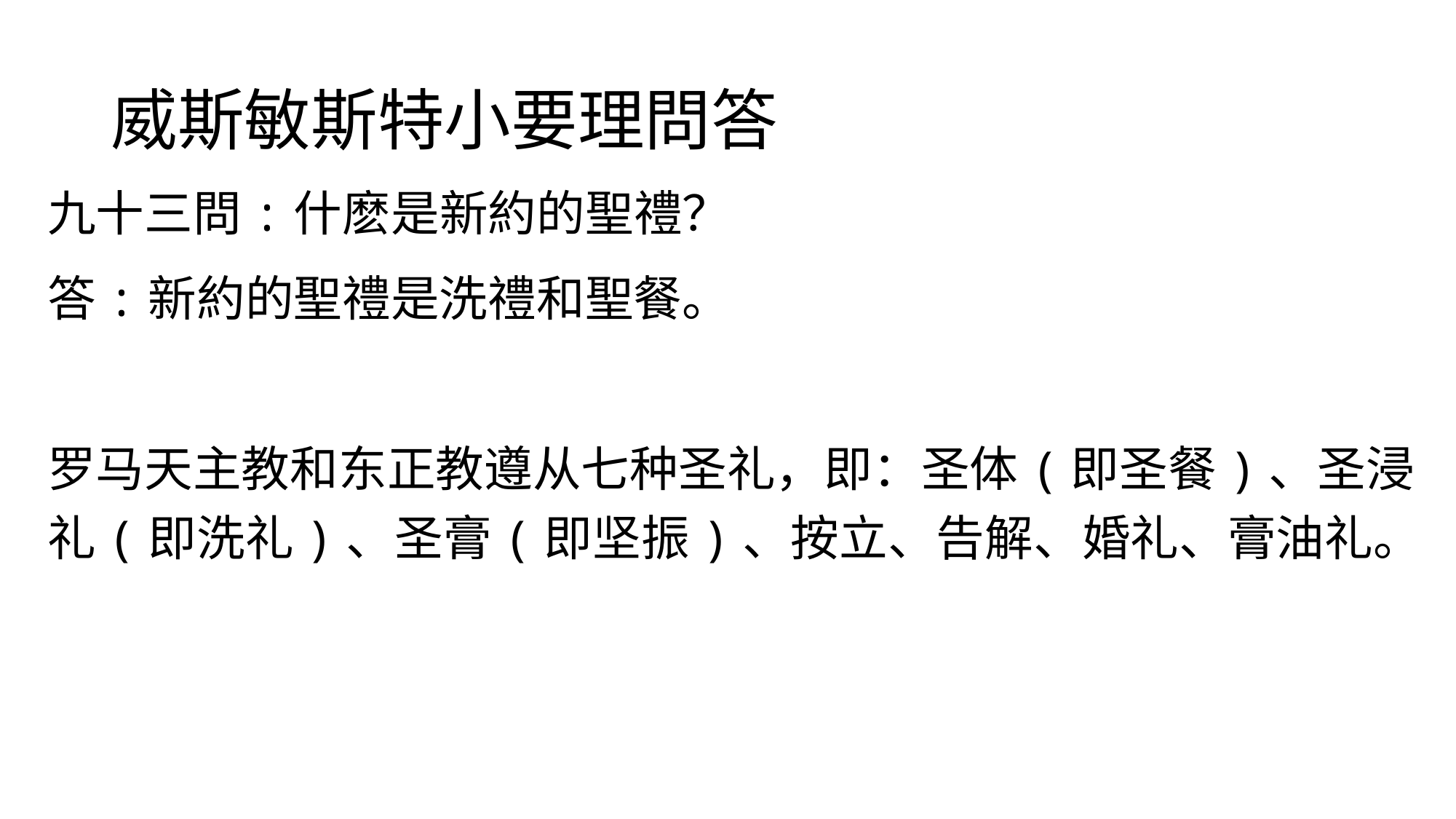

# 威斯敏斯特小要理問答
九十三問:什麽是新約的聖禮？
答:新約的聖禮是洗禮和聖餐。

罗马天主教和东正教遵从七种圣礼，即：圣体(即圣餐)、圣浸礼(即洗礼)、圣膏(即坚振)、按立、告解、婚礼、膏油礼。